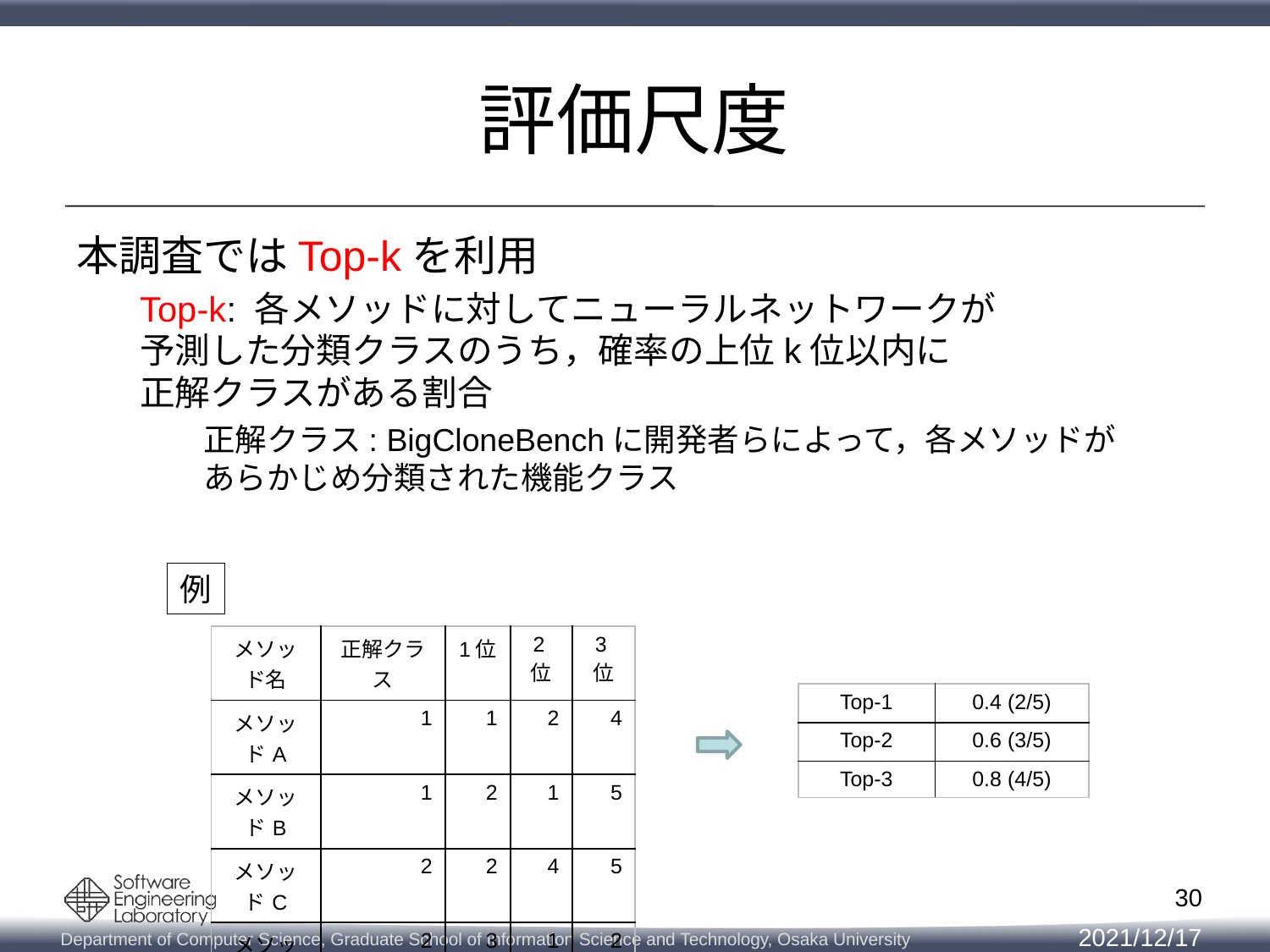

# 評価尺度
本調査ではTop-kを利用
Top-k: 各メソッドに対してニューラルネットワークが
予測した分類クラスのうち，確率の上位k位以内に
正解クラスがある割合
正解クラス: BigCloneBenchに開発者らによって，各メソッドが
あらかじめ分類された機能クラス
例
| メソッド名 | 正解クラス | 1位 | 2位 | 3位 |
| --- | --- | --- | --- | --- |
| メソッドA | 1 | 1 | 2 | 4 |
| メソッドB | 1 | 2 | 1 | 5 |
| メソッドC | 2 | 2 | 4 | 5 |
| メソッドD | 2 | 3 | 1 | 2 |
| メソッドE | 3 | 4 | 1 | 5 |
| Top-1 | 0.4 (2/5) |
| --- | --- |
| Top-2 | 0.6 (3/5) |
| Top-3 | 0.8 (4/5) |

30
2021/12/17